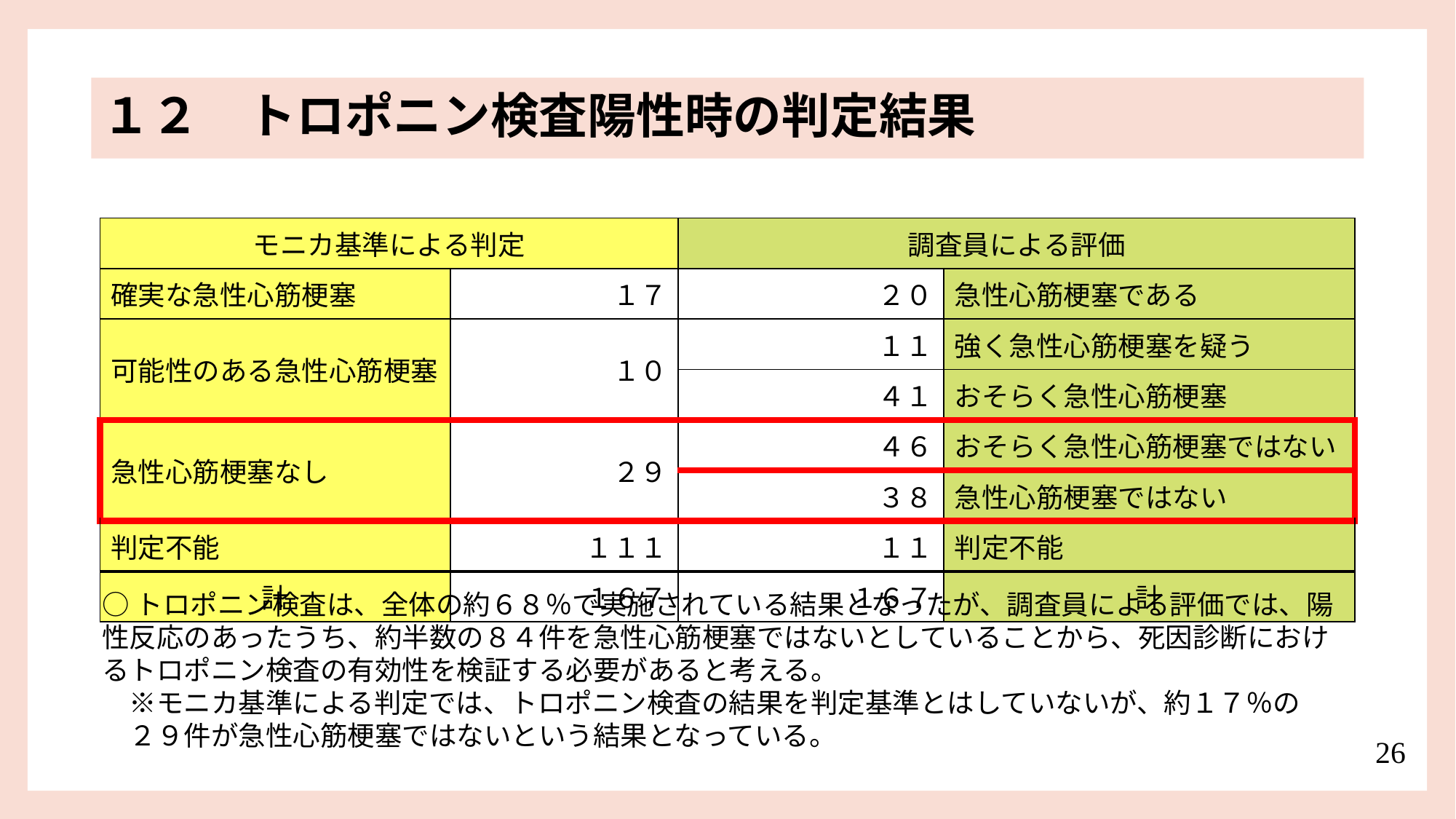

１２　トロポニン検査陽性時の判定結果
| モニカ基準による判定 |  | 調査員による評価 |  |
| --- | --- | --- | --- |
| 確実な急性心筋梗塞 | １７ | ２０ | 急性心筋梗塞である |
| 可能性のある急性心筋梗塞 | １０ | １１ | 強く急性心筋梗塞を疑う |
|  |  | ４１ | おそらく急性心筋梗塞 |
| 急性心筋梗塞なし | ２９ | ４６ | おそらく急性心筋梗塞ではない |
|  |  | ３８ | 急性心筋梗塞ではない |
| 判定不能 | １１１ | １１ | 判定不能 |
| 計 | １６７ | １６７ | 計 |
○トロポニン検査は、全体の約６８％で実施されている結果となったが、調査員による評価では、陽性反応のあったうち、約半数の８４件を急性心筋梗塞ではないとしていることから、死因診断におけるトロポニン検査の有効性を検証する必要があると考える。
　※モニカ基準による判定では、トロポニン検査の結果を判定基準とはしていないが、約１７％の
　２９件が急性心筋梗塞ではないという結果となっている。

26